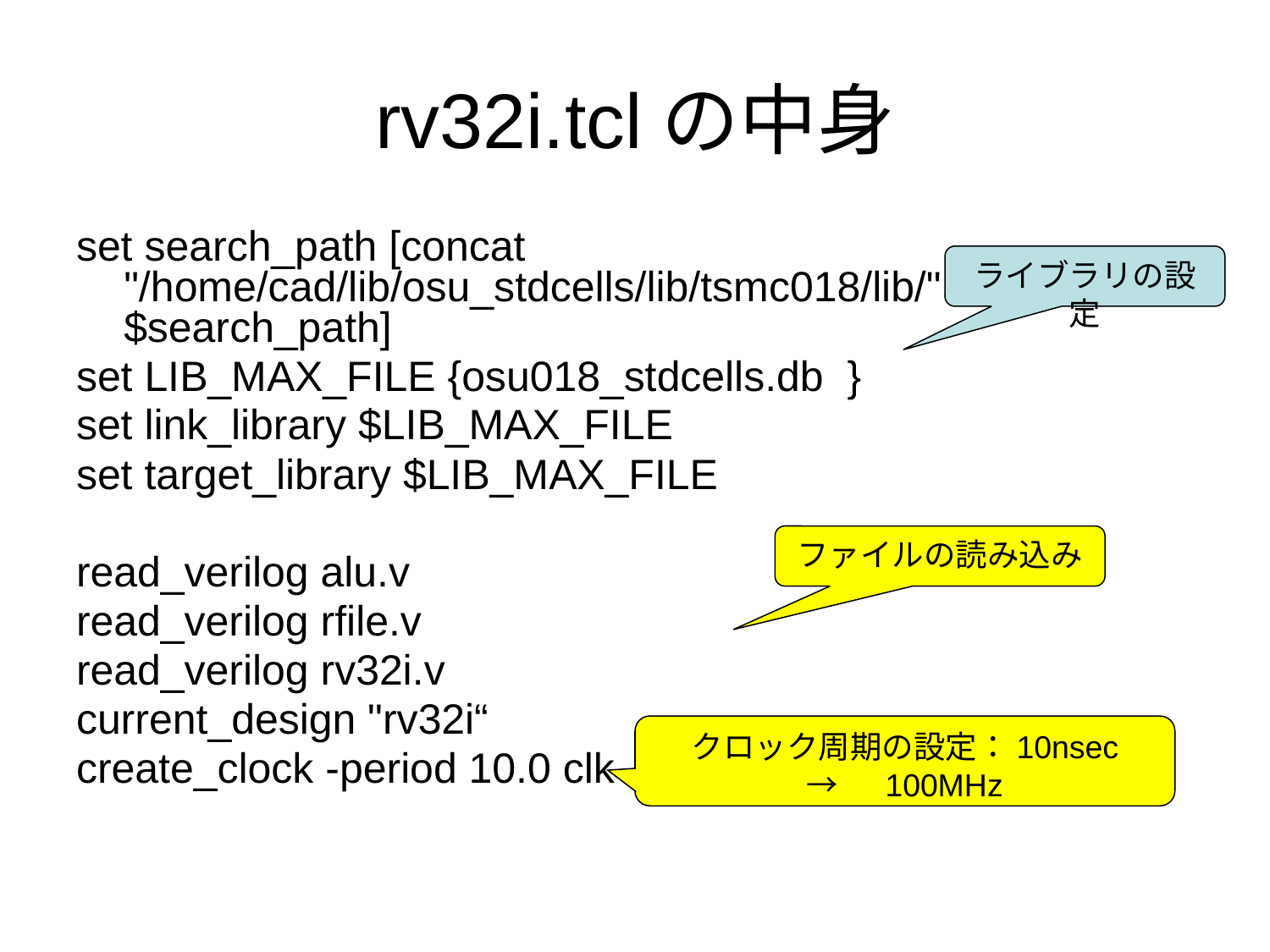

# rv32i.tclの中身
set search_path [concat "/home/cad/lib/osu_stdcells/lib/tsmc018/lib/" $search_path]
set LIB_MAX_FILE {osu018_stdcells.db  }
set link_library $LIB_MAX_FILE
set target_library $LIB_MAX_FILE

read_verilog alu.v
read_verilog rfile.v
read_verilog rv32i.v
current_design "rv32i“
create_clock -period 10.0 clk

ライブラリの設定
ファイルの読み込み
クロック周期の設定：10nsec
→　100MHz